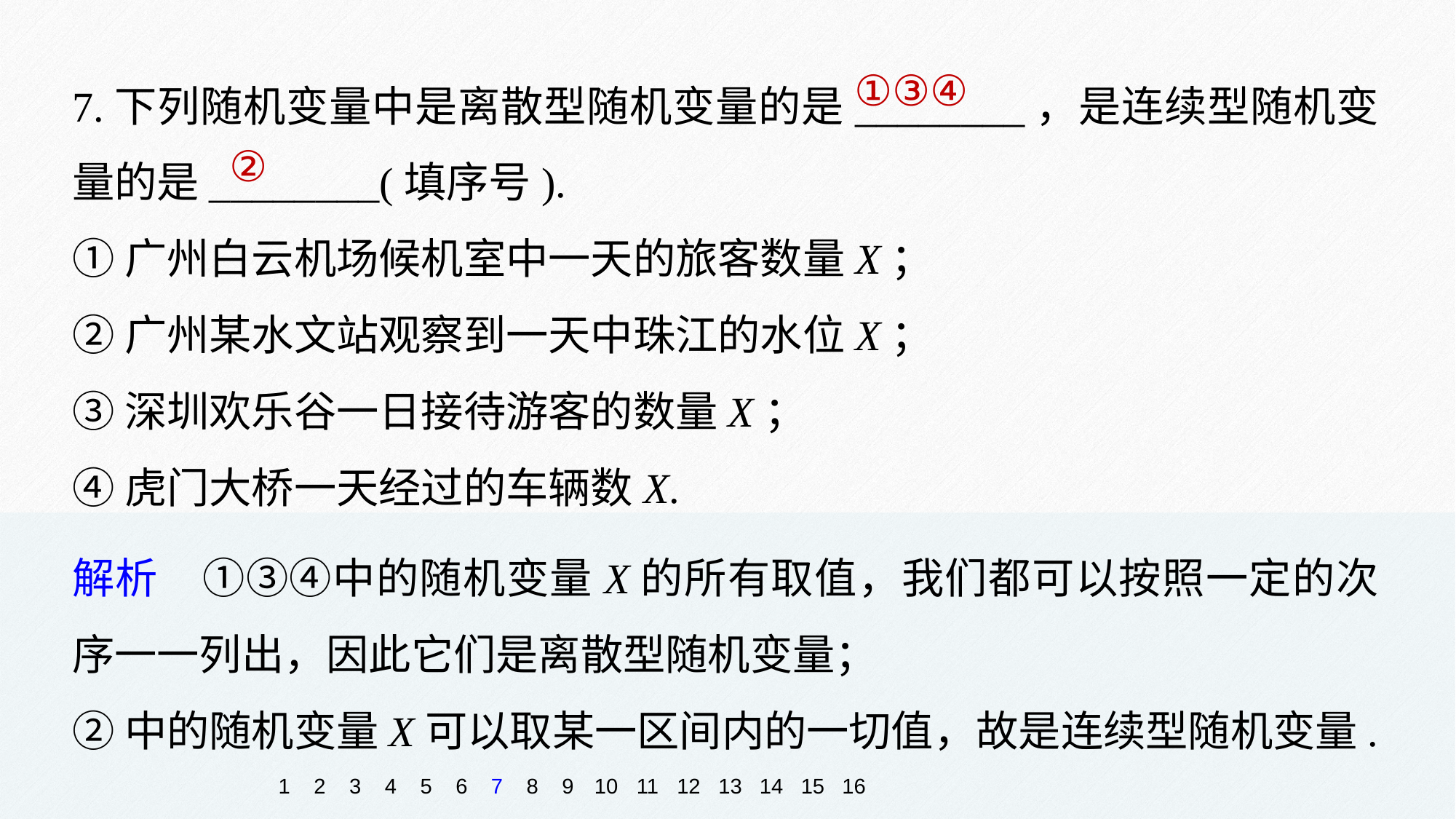

7.下列随机变量中是离散型随机变量的是________，是连续型随机变量的是________(填序号).
①广州白云机场候机室中一天的旅客数量X；
②广州某水文站观察到一天中珠江的水位X；
③深圳欢乐谷一日接待游客的数量X；
④虎门大桥一天经过的车辆数X.
①③④
②
解析　①③④中的随机变量X的所有取值，我们都可以按照一定的次序一一列出，因此它们是离散型随机变量；
②中的随机变量X可以取某一区间内的一切值，故是连续型随机变量.
1
2
3
4
5
6
7
8
9
10
11
12
13
14
15
16